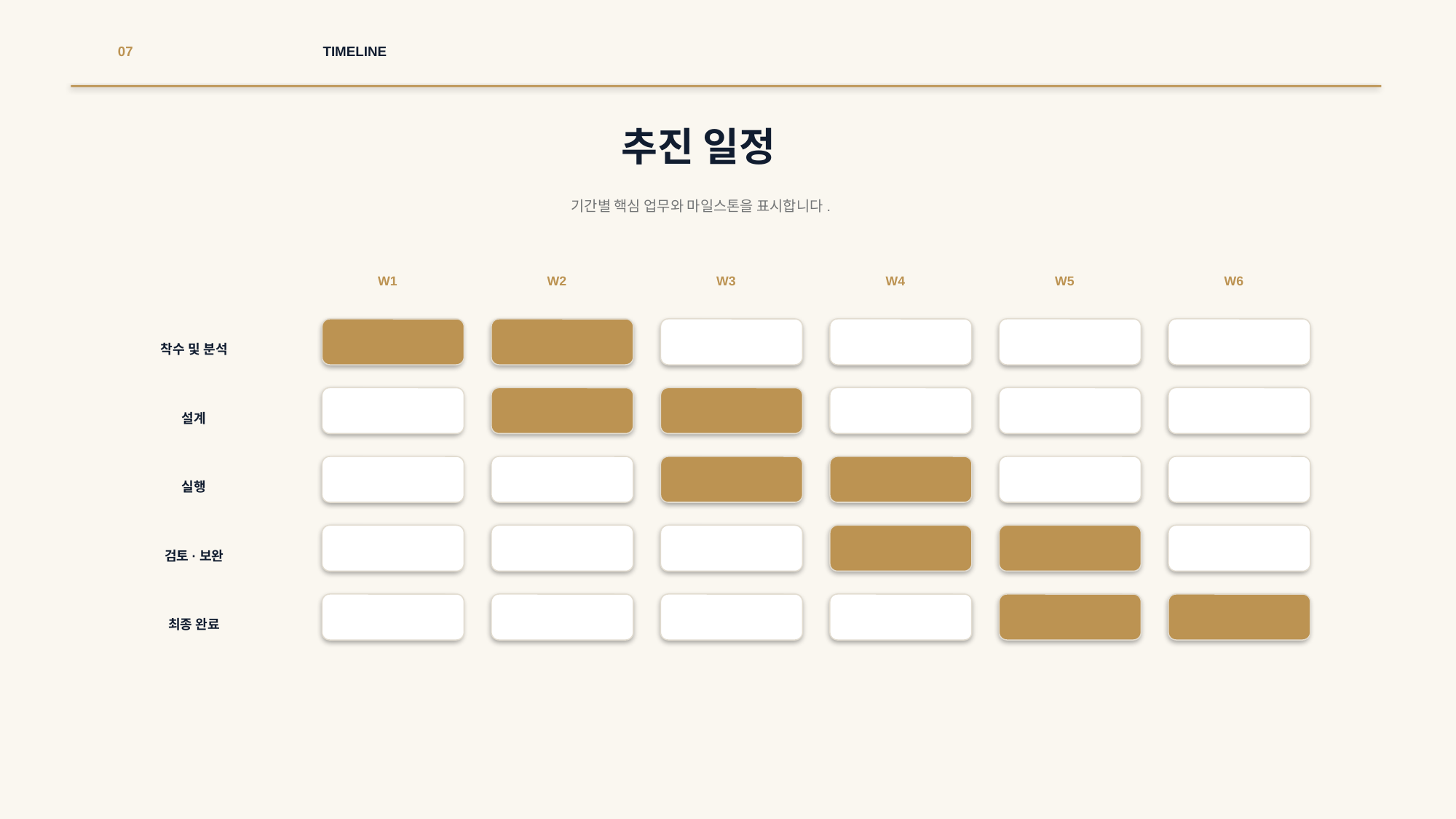

07
TIMELINE

추진 일정
기간별 핵심 업무와 마일스톤을 표시합니다.
W1
W2
W3
W4
W5
W6
착수 및 분석

설계

실행

검토·보완

최종 완료